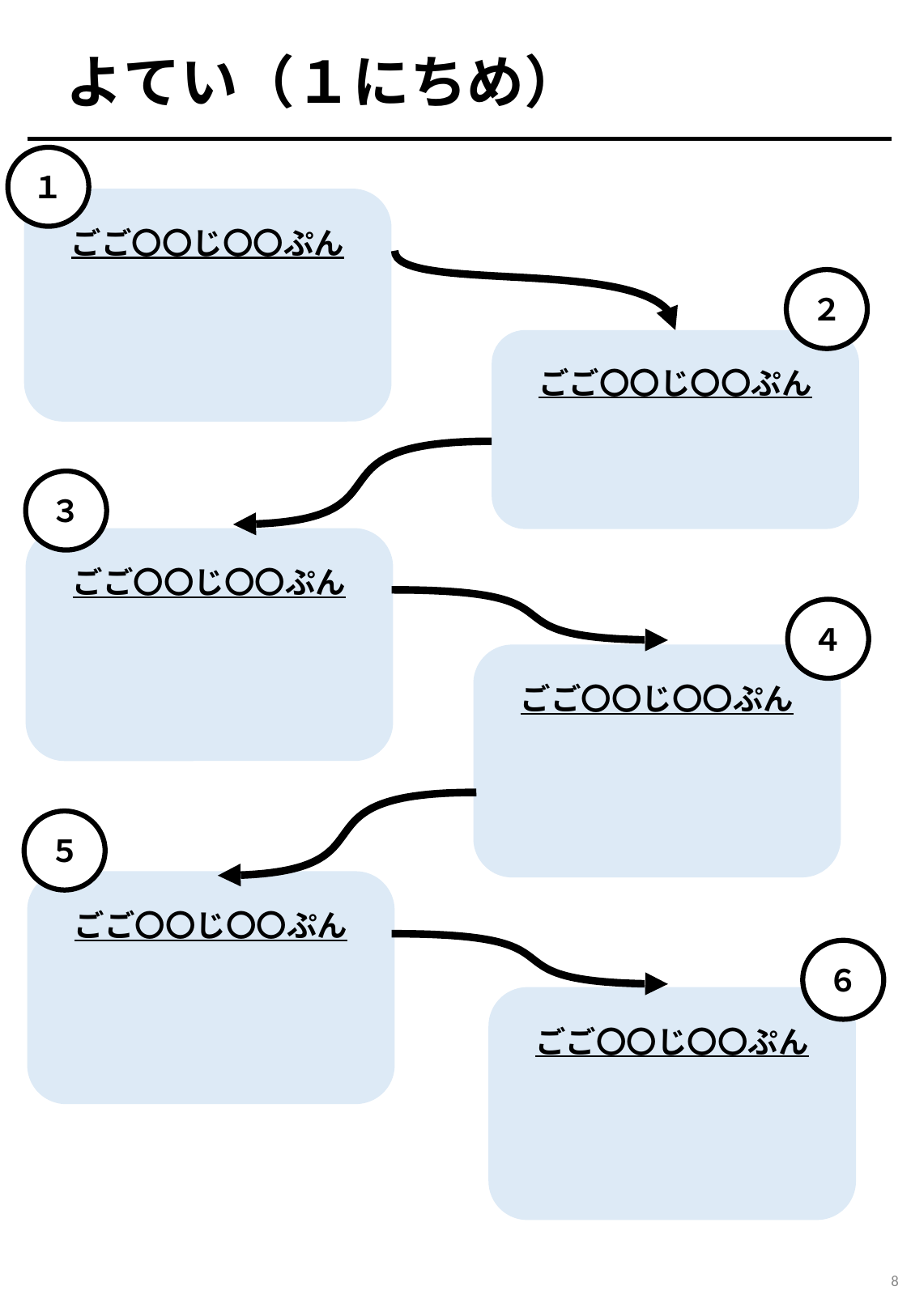

よてい（１にちめ）
１
ごご〇〇じ〇〇ぷん
２
ごご〇〇じ〇〇ぷん
３
ごご〇〇じ〇〇ぷん
４
ごご〇〇じ〇〇ぷん
５
ごご〇〇じ〇〇ぷん
６
ごご〇〇じ〇〇ぷん
8